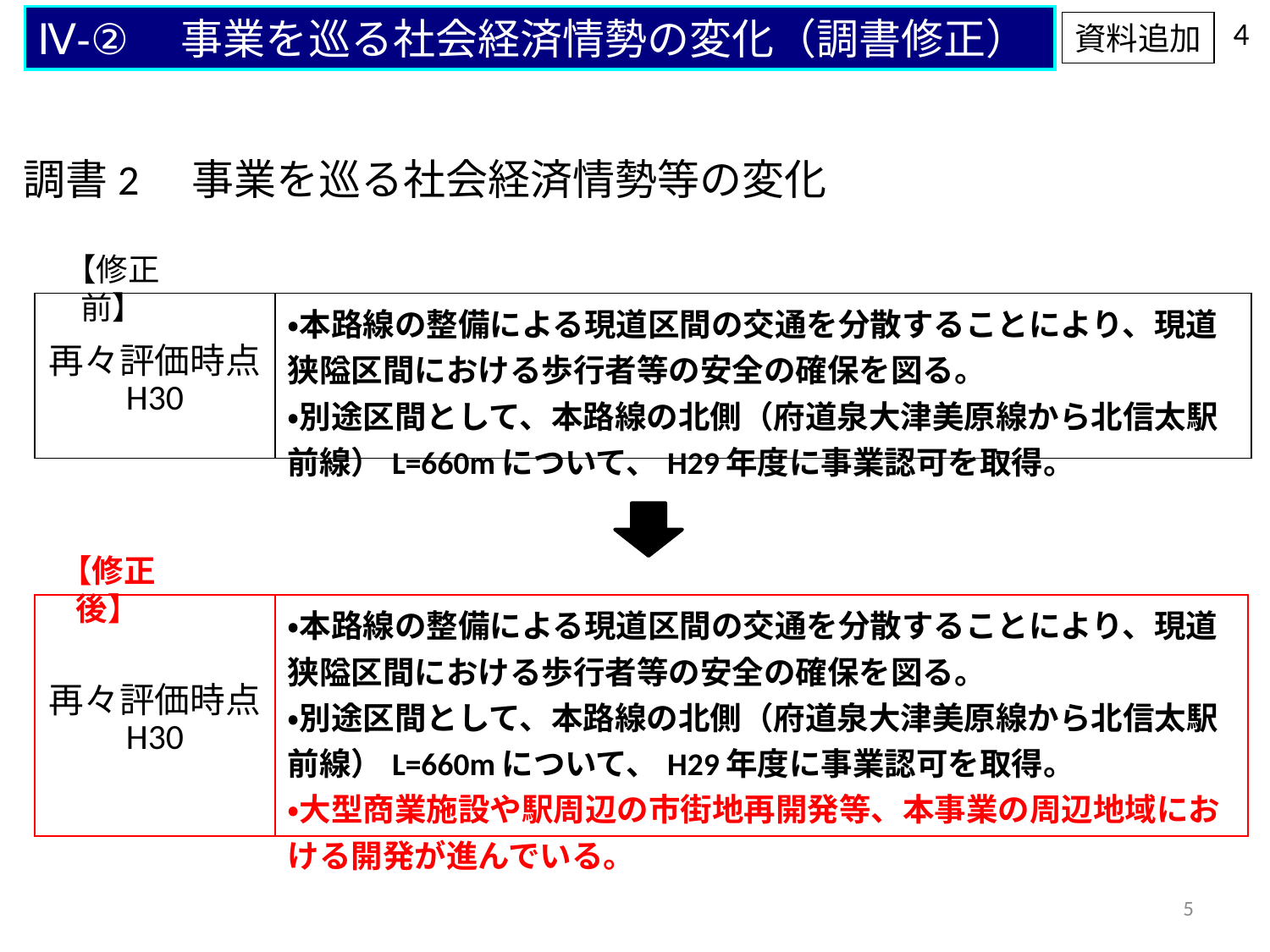

Ⅳ-②　事業を巡る社会経済情勢の変化（調書修正）
4
資料追加
調書2　事業を巡る社会経済情勢等の変化
【修正前】
| 再々評価時点 H30 | ・本路線の整備による現道区間の交通を分散することにより、現道狭隘区間における歩行者等の安全の確保を図る。 ・別途区間として、本路線の北側（府道泉大津美原線から北信太駅前線）L=660mについて、H29年度に事業認可を取得。 |
| --- | --- |

【修正後】
| 再々評価時点 H30 | ・本路線の整備による現道区間の交通を分散することにより、現道狭隘区間における歩行者等の安全の確保を図る。 ・別途区間として、本路線の北側（府道泉大津美原線から北信太駅前線）L=660mについて、H29年度に事業認可を取得。 ・大型商業施設や駅周辺の市街地再開発等、本事業の周辺地域における開発が進んでいる。 |
| --- | --- |
5